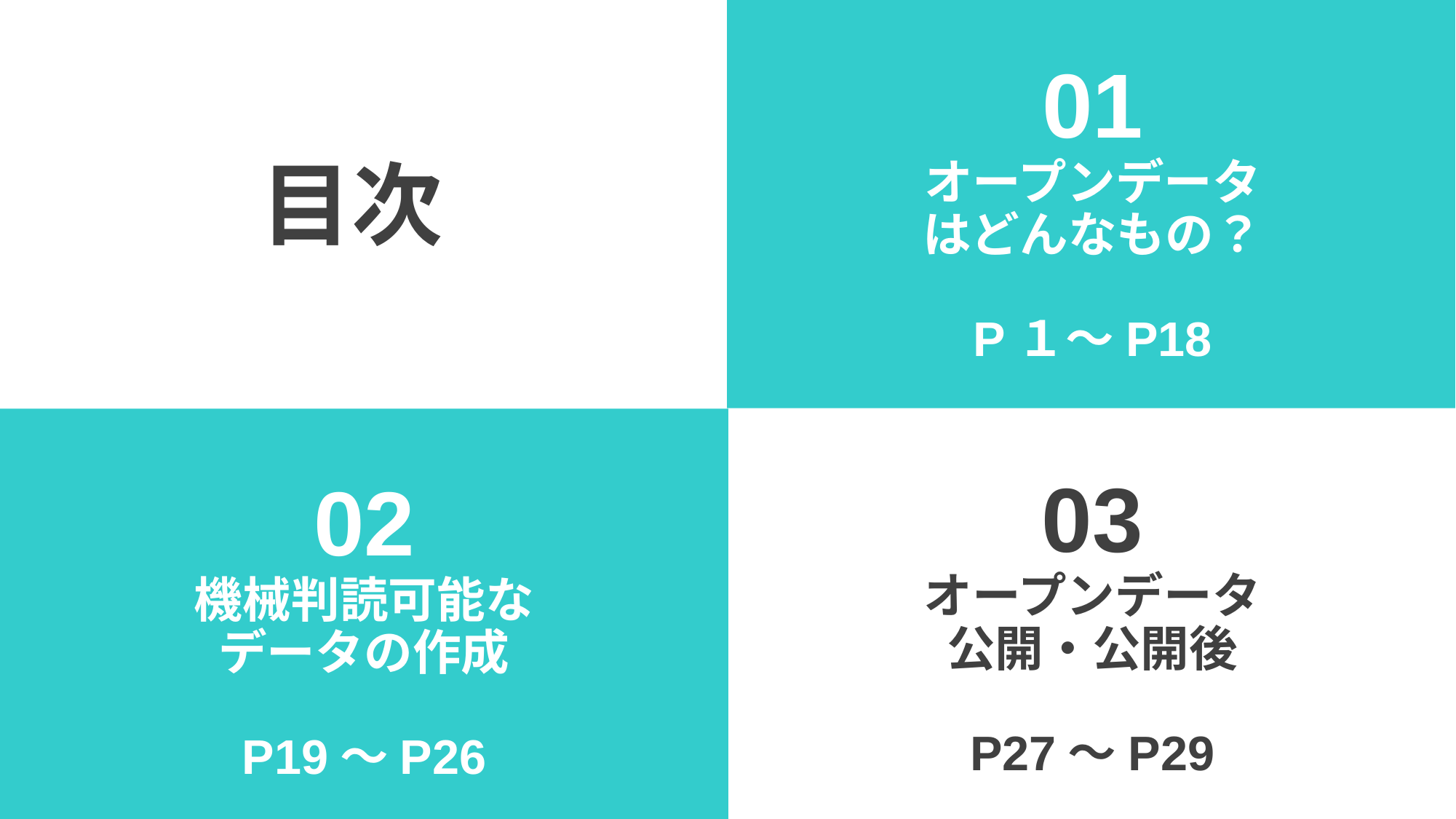

# 01 オープンデータ はどんなもの？ P１～P18

目次

02
機械判読可能な
データの作成

P19～P26
03
オープンデータ
公開・公開後

P27～P29